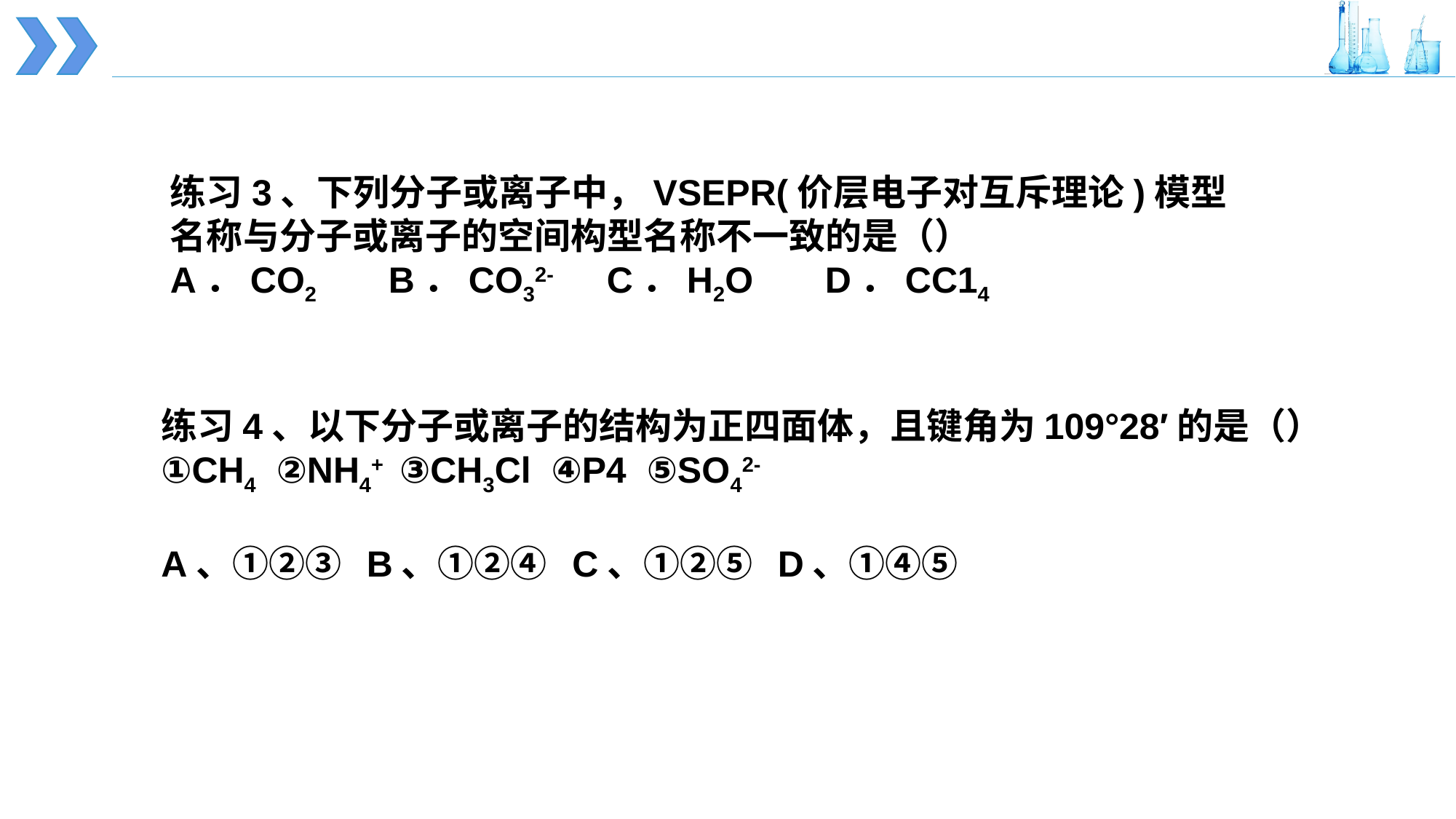

练习3、下列分子或离子中，VSEPR(价层电子对互斥理论)模型名称与分子或离子的空间构型名称不一致的是（）
A．CO2	B．CO32-	C．H2O	D．CC14

练习4、以下分子或离子的结构为正四面体，且键角为109°28′的是（）
①CH4  ②NH4+  ③CH3Cl  ④P4  ⑤SO42-

A、①②③  B、①②④  C、①②⑤  D、①④⑤